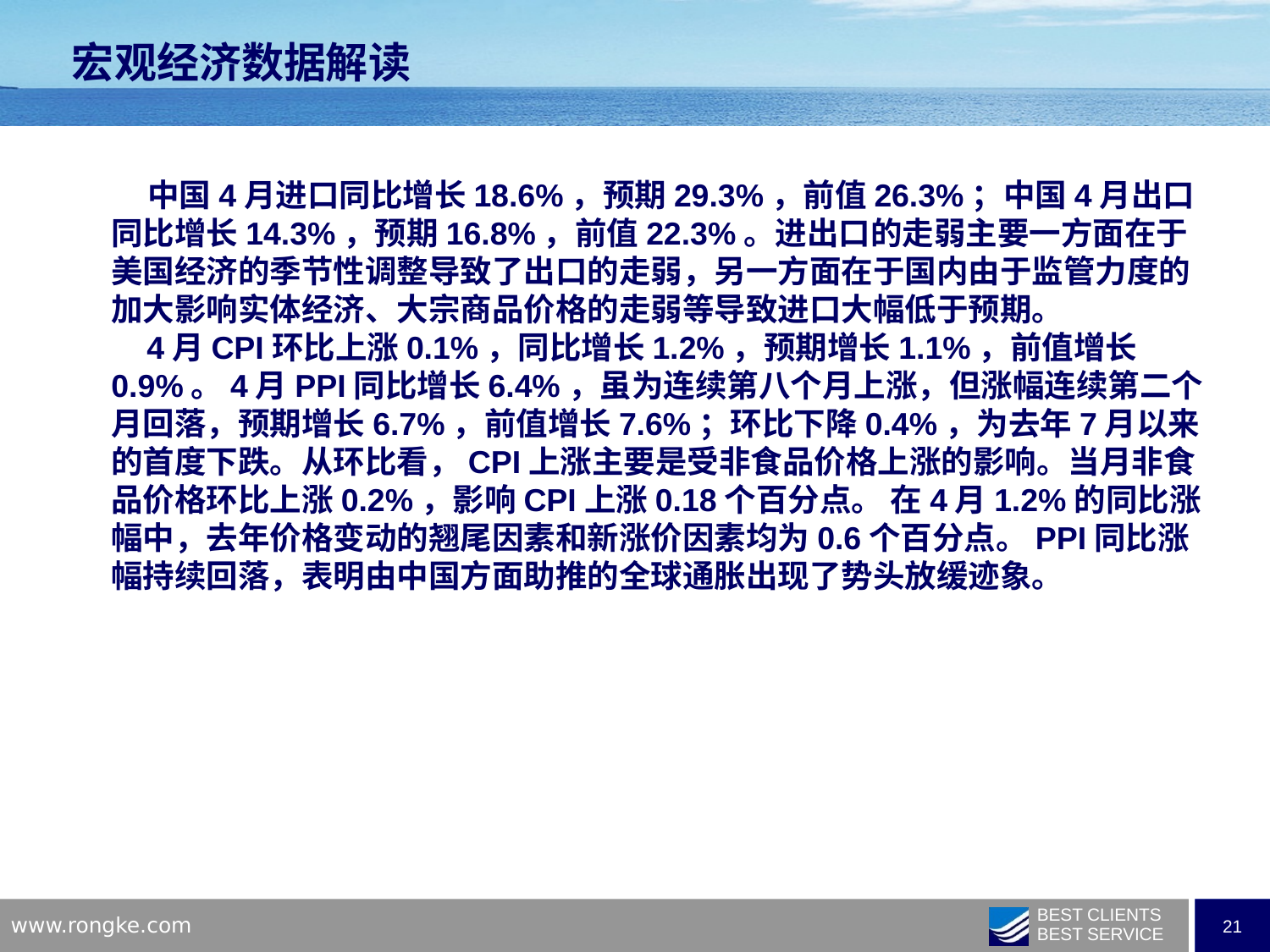

宏观经济数据解读

    中国4月进口同比增长18.6%，预期29.3%，前值26.3%；中国4月出口同比增长14.3%，预期16.8%，前值22.3%。进出口的走弱主要一方面在于美国经济的季节性调整导致了出口的走弱，另一方面在于国内由于监管力度的加大影响实体经济、大宗商品价格的走弱等导致进口大幅低于预期。
    4月CPI环比上涨0.1%，同比增长1.2%，预期增长1.1%，前值增长0.9%。4月PPI同比增长6.4%，虽为连续第八个月上涨，但涨幅连续第二个月回落，预期增长6.7%，前值增长7.6%；环比下降0.4%，为去年7月以来的首度下跌。从环比看，CPI上涨主要是受非食品价格上涨的影响。当月非食品价格环比上涨0.2%，影响CPI上涨0.18个百分点。 在4月1.2%的同比涨幅中，去年价格变动的翘尾因素和新涨价因素均为0.6个百分点。PPI同比涨幅持续回落，表明由中国方面助推的全球通胀出现了势头放缓迹象。